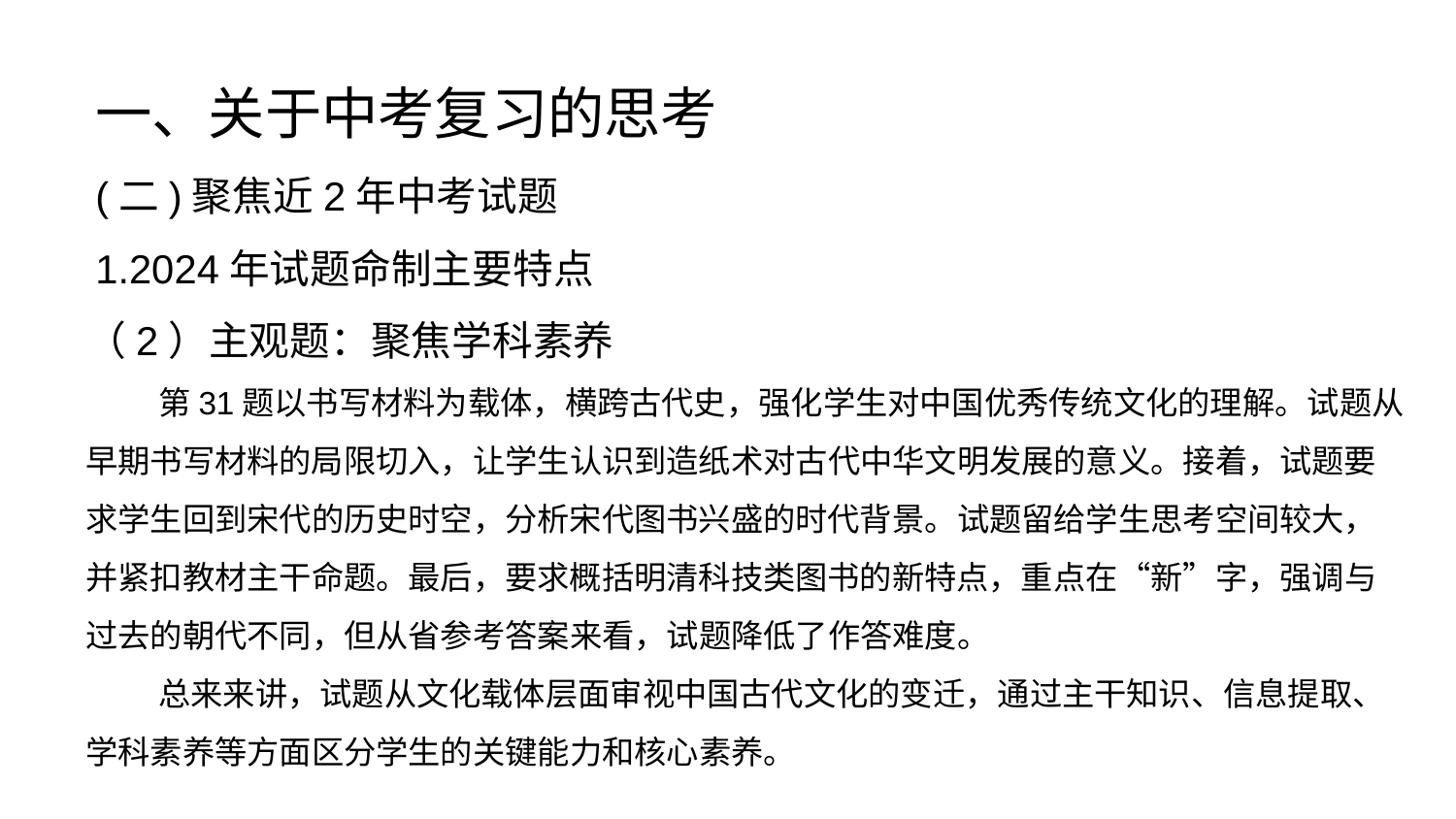

一、关于中考复习的思考
(二)聚焦近2年中考试题
1.2024年试题命制主要特点
（2）主观题：聚焦学科素养
第31题以书写材料为载体，横跨古代史，强化学生对中国优秀传统文化的理解。试题从早期书写材料的局限切入，让学生认识到造纸术对古代中华文明发展的意义。接着，试题要求学生回到宋代的历史时空，分析宋代图书兴盛的时代背景。试题留给学生思考空间较大，并紧扣教材主干命题。最后，要求概括明清科技类图书的新特点，重点在“新”字，强调与过去的朝代不同，但从省参考答案来看，试题降低了作答难度。
总来来讲，试题从文化载体层面审视中国古代文化的变迁，通过主干知识、信息提取、学科素养等方面区分学生的关键能力和核心素养。